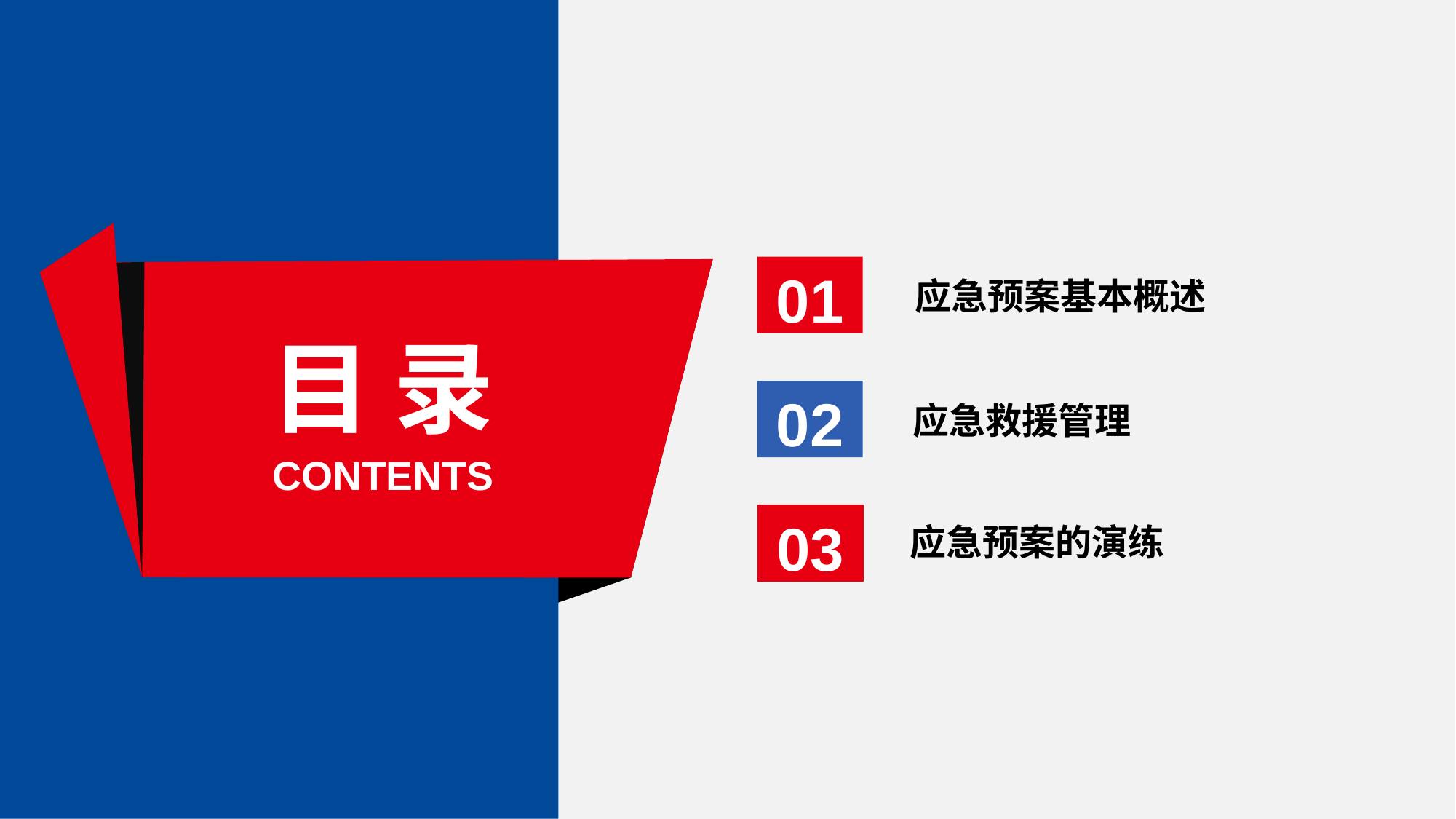

应急预案基本概述
01
应急救援管理
02
应急预案的演练
03

目 录
CONTENTS